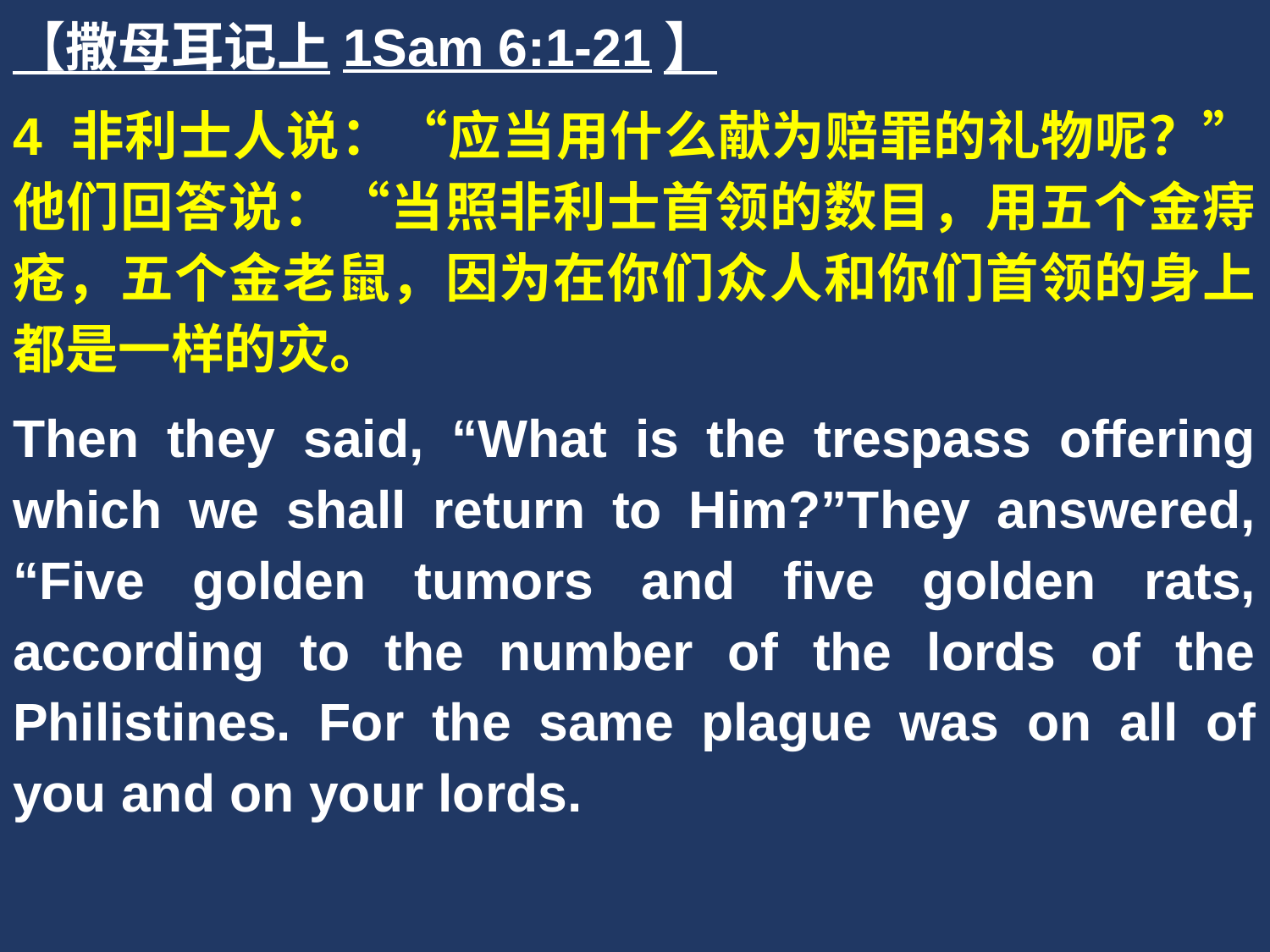

【撒母耳记上1Sam 6:1-21】
4 非利士人说：“应当用什么献为赔罪的礼物呢？”他们回答说：“当照非利士首领的数目，用五个金痔疮，五个金老鼠，因为在你们众人和你们首领的身上都是一样的灾。
Then they said, “What is the trespass offering which we shall return to Him?”They answered, “Five golden tumors and five golden rats, according to the number of the lords of the Philistines. For the same plague was on all of you and on your lords.